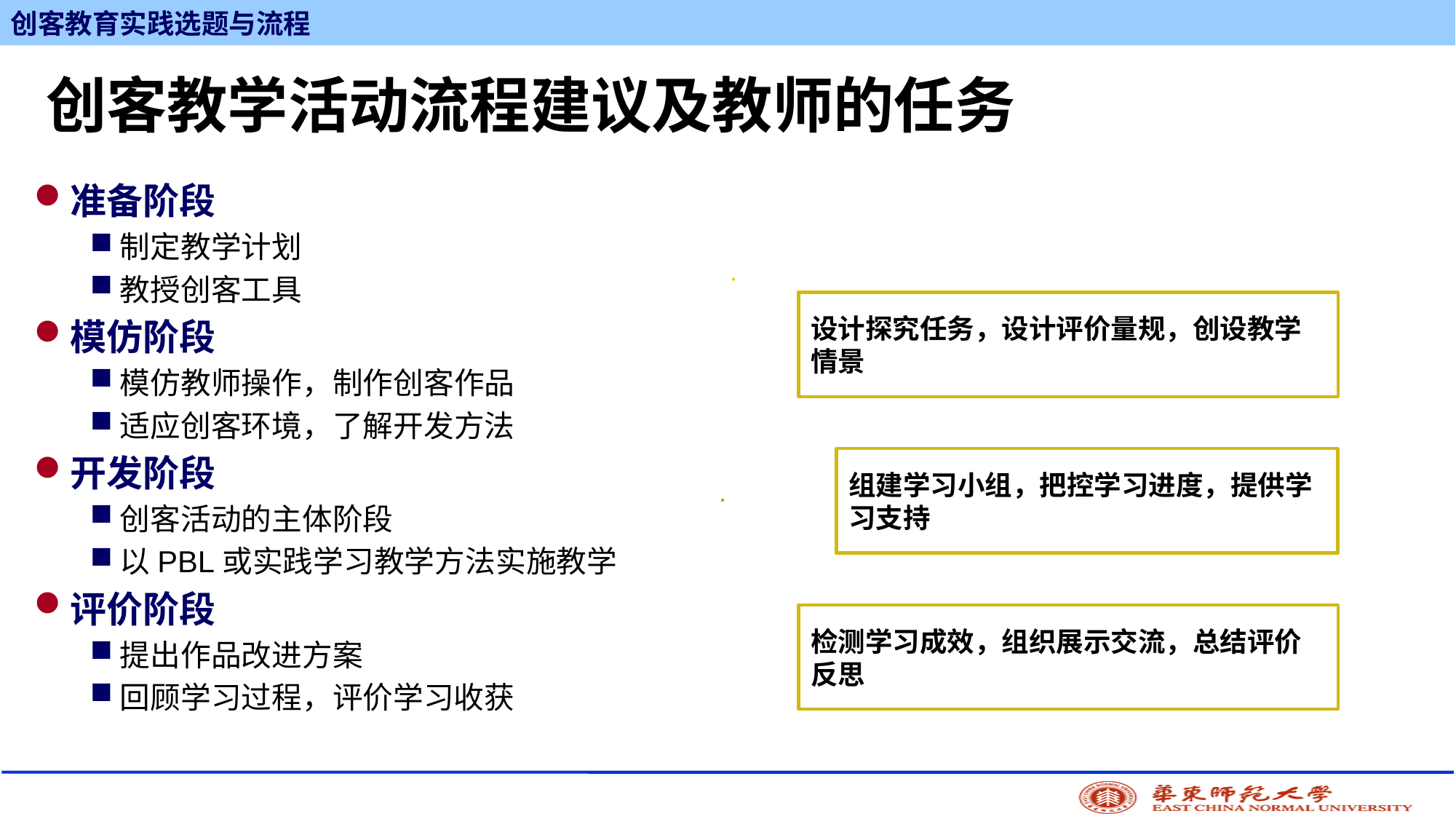

# 创客教学活动流程建议及教师的任务
准备阶段
制定教学计划
教授创客工具
模仿阶段
模仿教师操作，制作创客作品
适应创客环境，了解开发方法
开发阶段
创客活动的主体阶段
以PBL或实践学习教学方法实施教学
评价阶段
提出作品改进方案
回顾学习过程，评价学习收获
设计探究任务，设计评价量规，创设教学情景
组建学习小组，把控学习进度，提供学习支持
检测学习成效，组织展示交流，总结评价反思